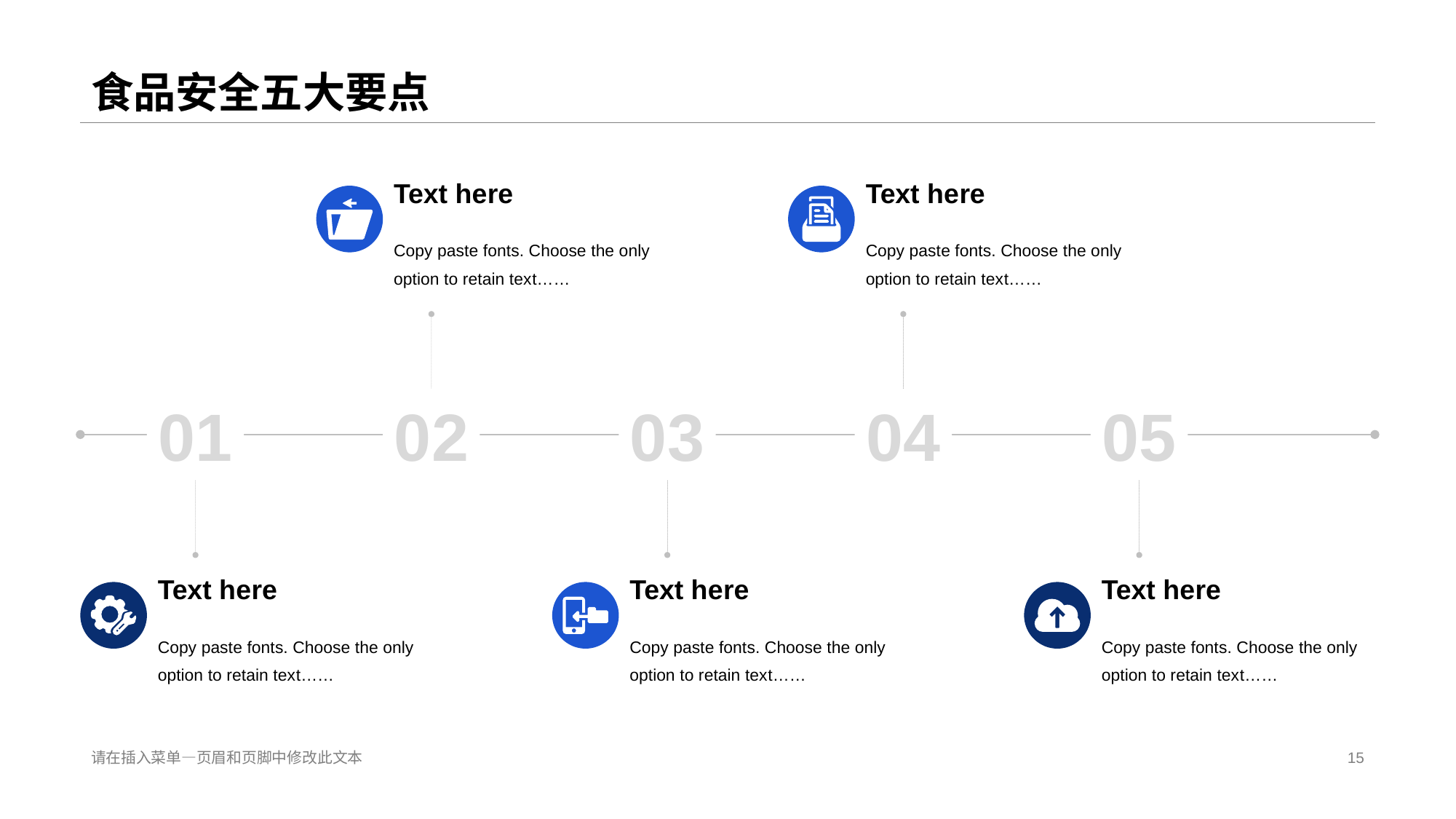

# 食品安全五大要点
Text he re
Text he re

Copy paste fonts. Choose the only option to retain tex t……
Copy paste fonts. Choose the only option to retain tex t……
0 2
0 4
0 5
0 1
0 3
Text he re
Text he re
Text he re

Copy paste fonts. Choose the only option to retain tex t……
Copy paste fonts. Choose the only option to retain tex t……
Copy paste fonts. Choose the only option to retain tex t……
请在插入菜单—页眉和页脚中修改此文本
15